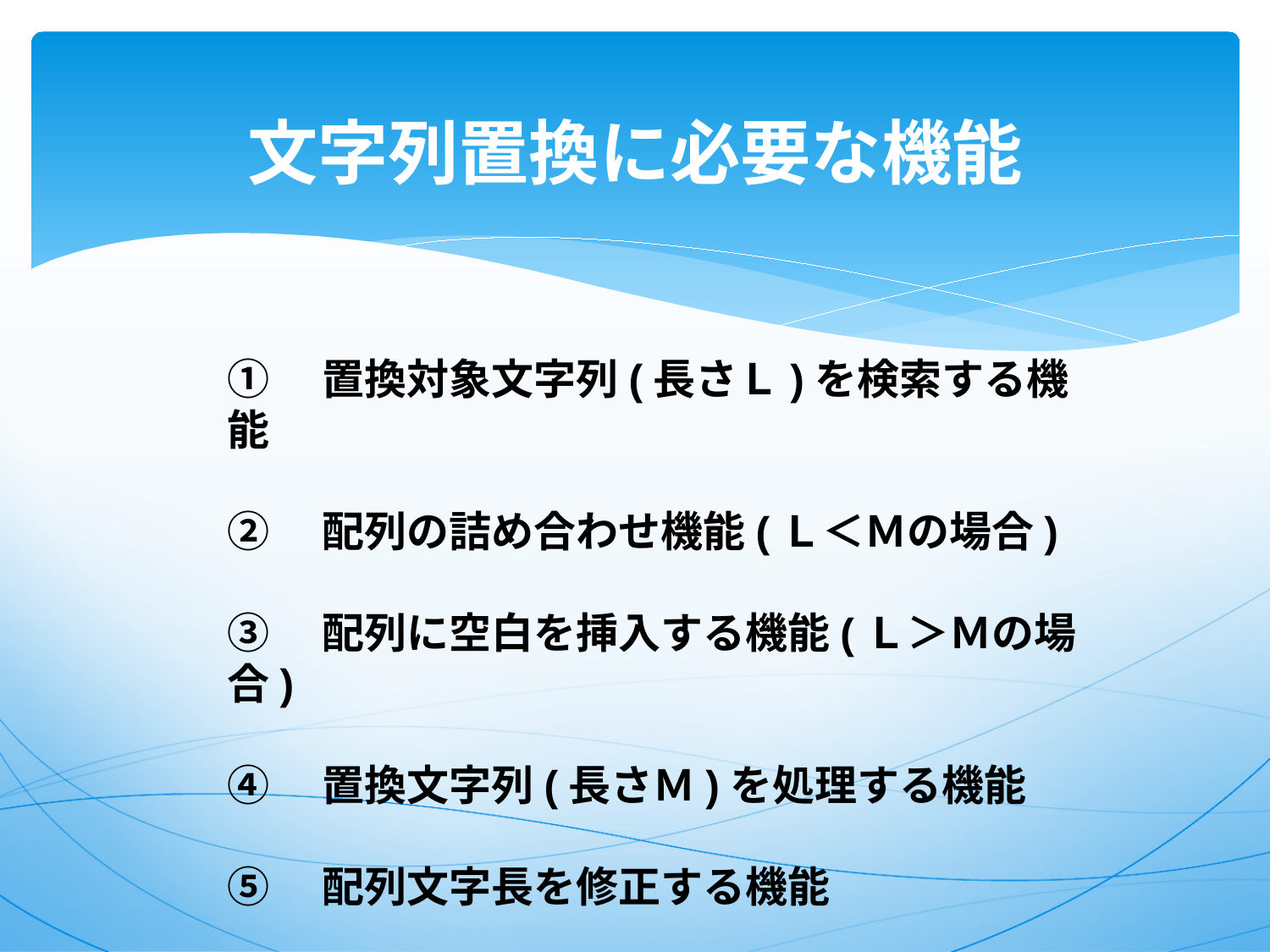

# 文字列置換に必要な機能
①　置換対象文字列(長さＬ)を検索する機能

②　配列の詰め合わせ機能(Ｌ＜Ｍの場合)

③　配列に空白を挿入する機能(Ｌ＞Ｍの場合)

④　置換文字列(長さＭ)を処理する機能

⑤　配列文字長を修正する機能